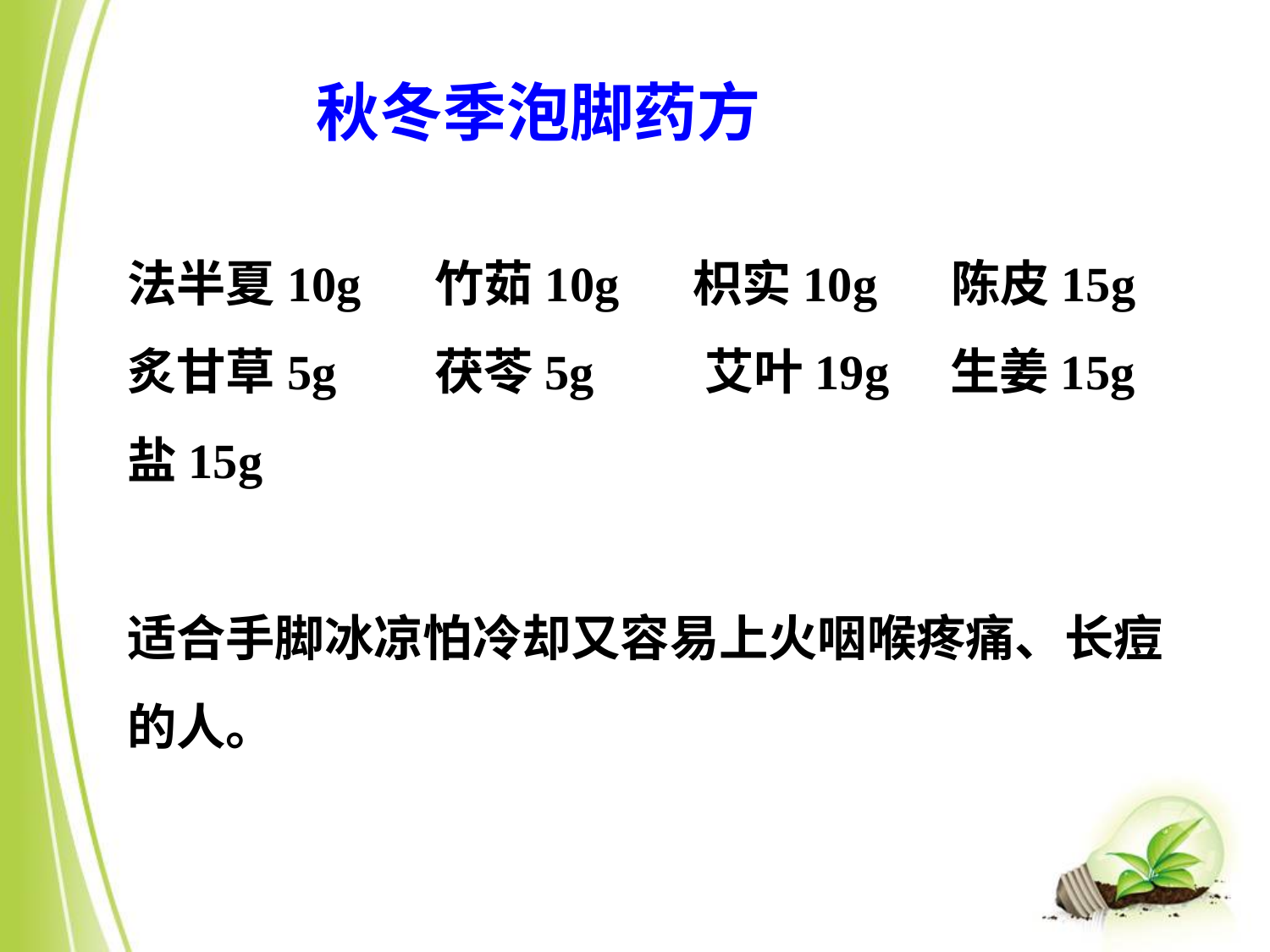

秋冬季泡脚药方
法半夏10g     竹茹10g     枳实10g     陈皮15g
炙甘草5g       茯苓5g        艾叶19g    生姜15g
盐15g

适合手脚冰凉怕冷却又容易上火咽喉疼痛、长痘的人。